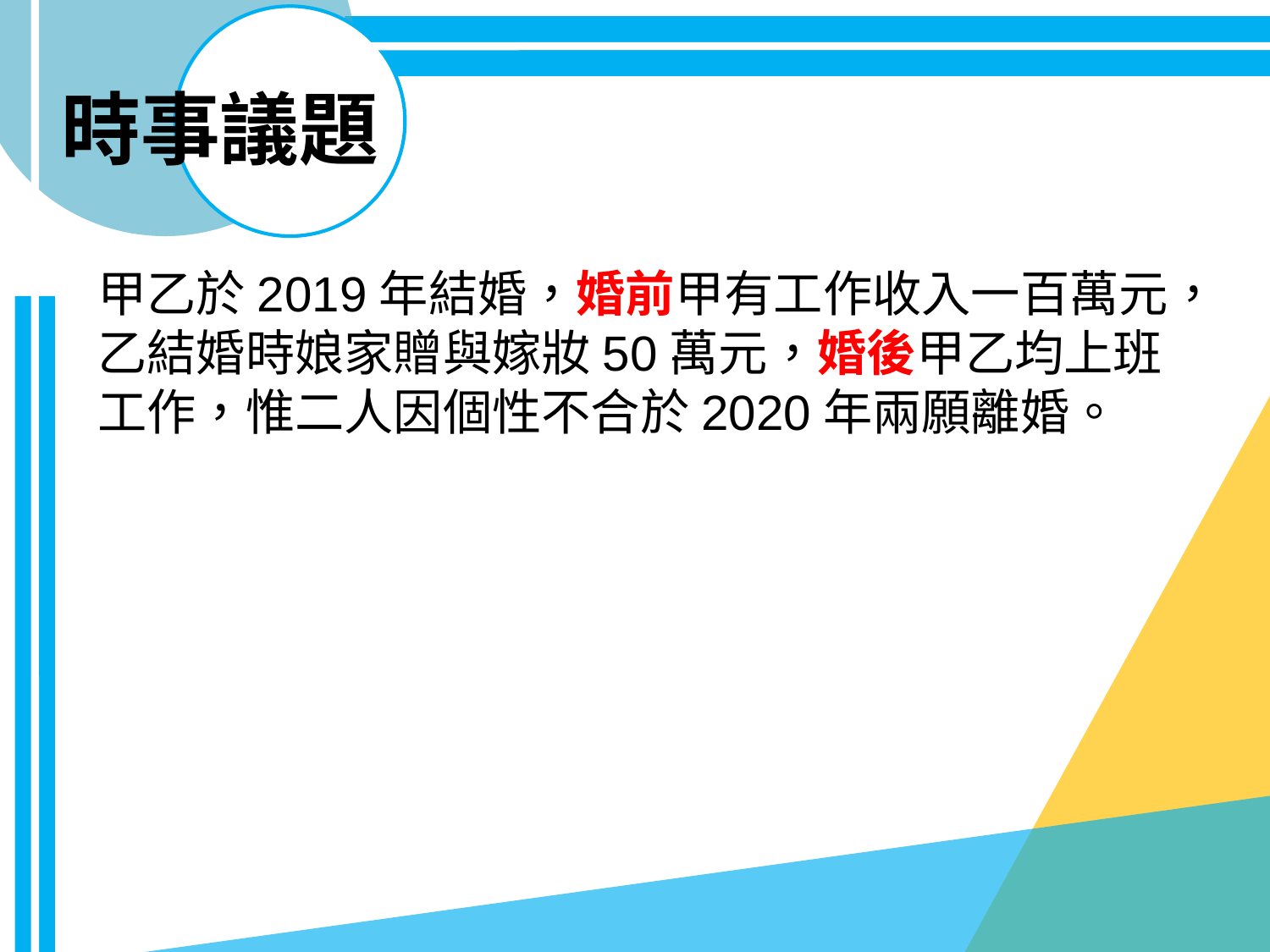

# 時事議題
甲乙於2019年結婚，婚前甲有工作收入一百萬元，乙結婚時娘家贈與嫁妝50萬元，婚後甲乙均上班工作，惟二人因個性不合於2020年兩願離婚。